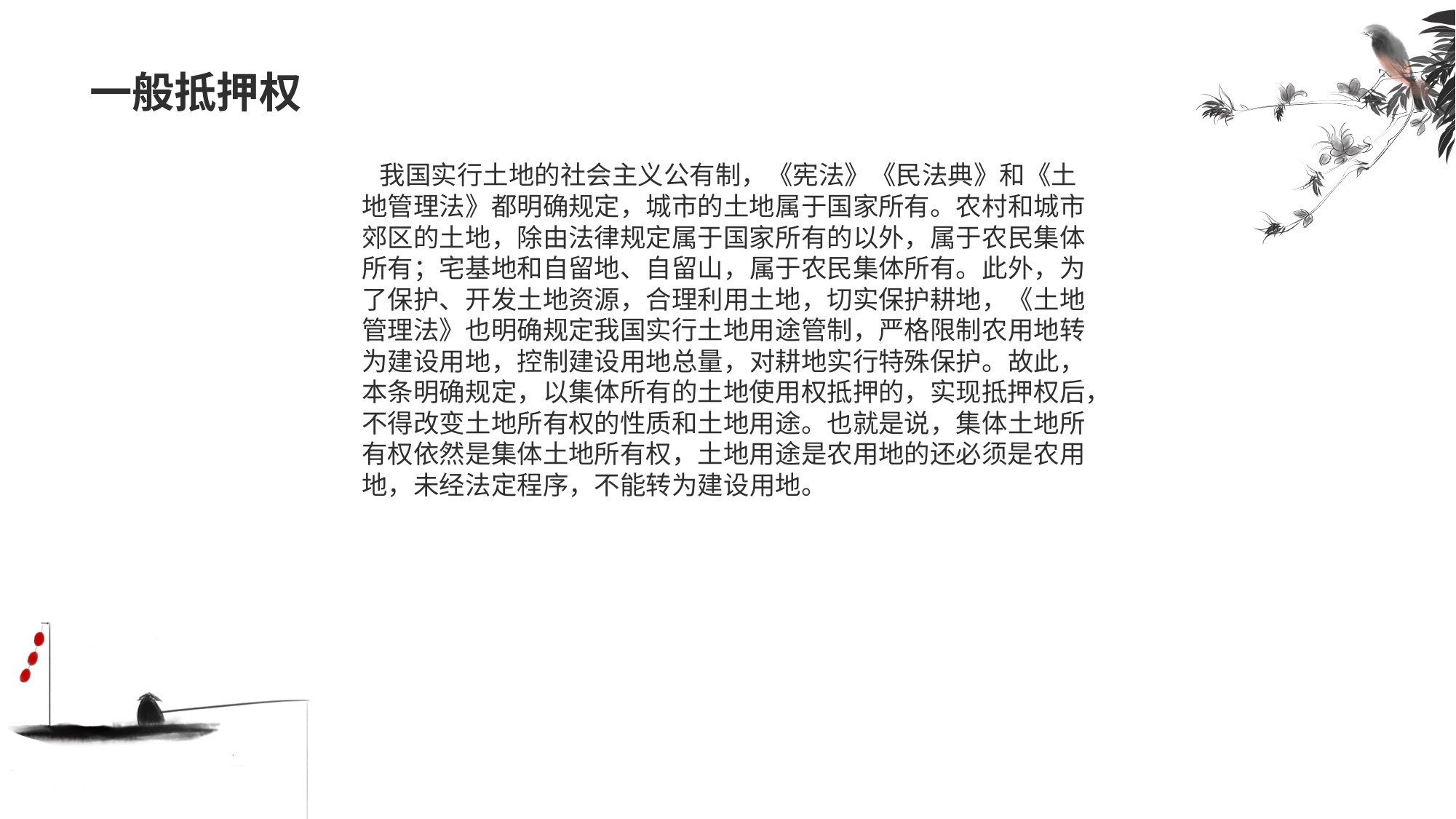

# 一般抵押权

  我国实行土地的社会主义公有制，《宪法》《民法典》和《土地管理法》都明确规定，城市的土地属于国家所有。农村和城市郊区的土地，除由法律规定属于国家所有的以外，属于农民集体所有；宅基地和自留地、自留山，属于农民集体所有。此外，为了保护、开发土地资源，合理利用土地，切实保护耕地，《土地管理法》也明确规定我国实行土地用途管制，严格限制农用地转为建设用地，控制建设用地总量，对耕地实行特殊保护。故此，本条明确规定，以集体所有的土地使用权抵押的，实现抵押权后，不得改变土地所有权的性质和土地用途。也就是说，集体土地所有权依然是集体土地所有权，土地用途是农用地的还必须是农用地，未经法定程序，不能转为建设用地。
155